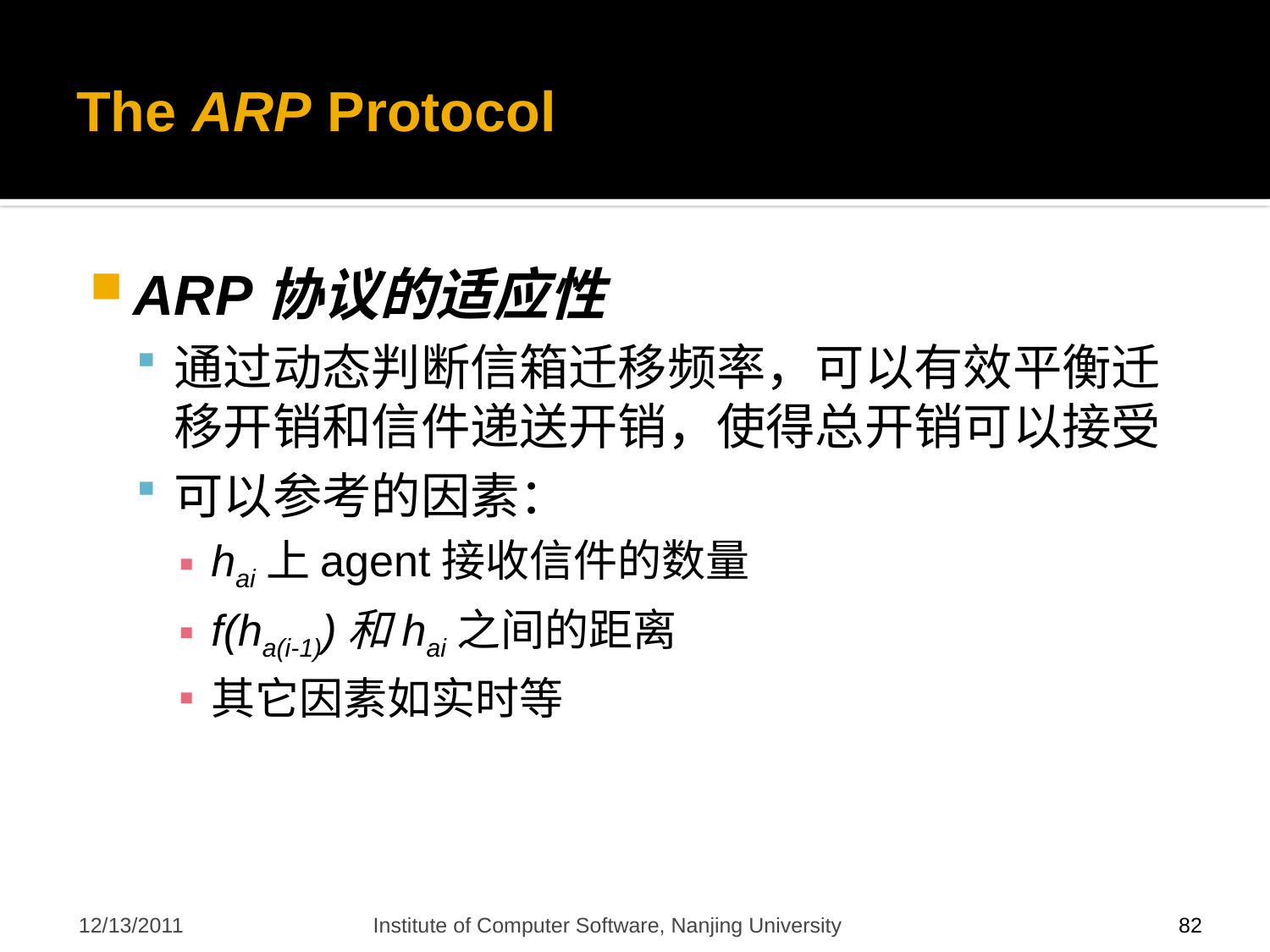

# The ARP Protocol
ARP协议的适应性
通过动态判断信箱迁移频率，可以有效平衡迁移开销和信件递送开销，使得总开销可以接受
可以参考的因素：
hai上agent接收信件的数量
f(ha(i-1))和hai之间的距离
其它因素如实时等
82
12/13/2011
Institute of Computer Software, Nanjing University
82